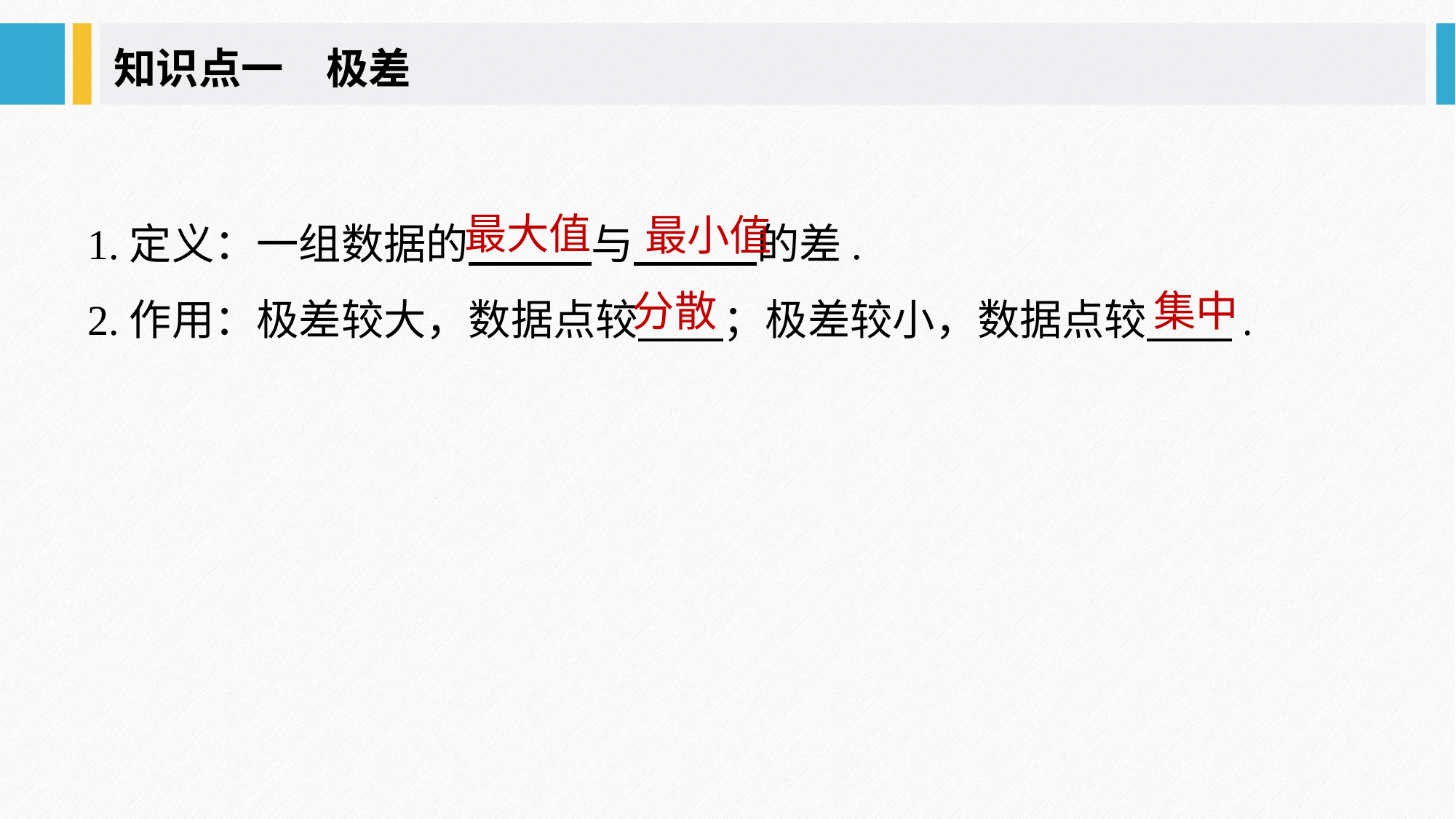

知识点一　极差
1.定义：一组数据的             与             的差.
2.作用：极差较大，数据点较         ；极差较小，数据点较         .
最大值
最小值
分散
集中